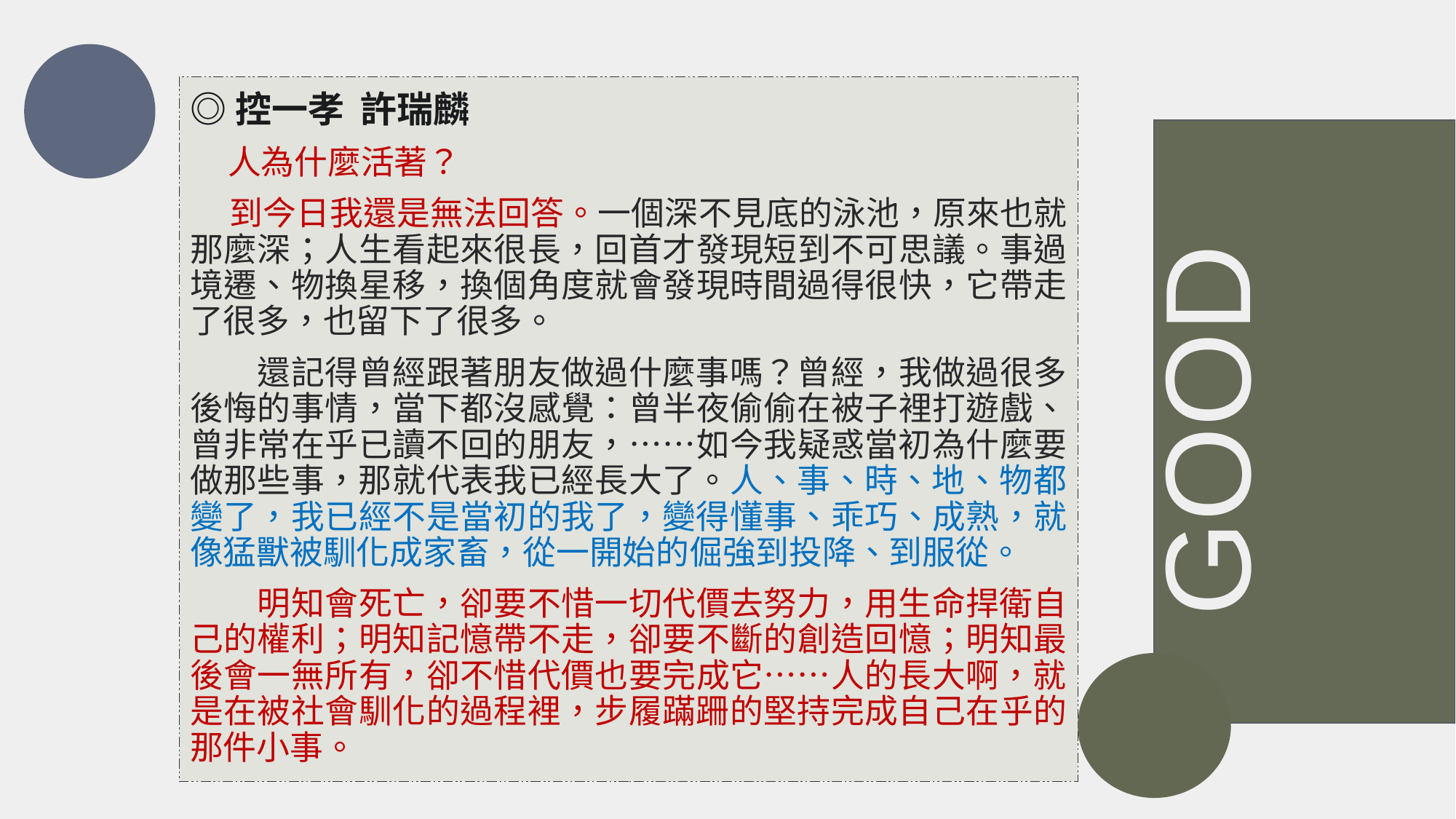

◎控一孝  許瑞麟
    人為什麼活著？
    到今日我還是無法回答。一個深不見底的泳池，原來也就那麼深；人生看起來很長，回首才發現短到不可思議。事過境遷、物換星移，換個角度就會發現時間過得很快，它帶走了很多，也留下了很多。
　　還記得曾經跟著朋友做過什麼事嗎？曾經，我做過很多後悔的事情，當下都沒感覺：曾半夜偷偷在被子裡打遊戲、曾非常在乎已讀不回的朋友，……如今我疑惑當初為什麼要做那些事，那就代表我已經長大了。人、事、時、地、物都變了，我已經不是當初的我了，變得懂事、乖巧、成熟，就像猛獸被馴化成家畜，從一開始的倔強到投降、到服從。
　　明知會死亡，卻要不惜一切代價去努力，用生命捍衛自己的權利；明知記憶帶不走，卻要不斷的創造回憶；明知最後會一無所有，卻不惜代價也要完成它……人的長大啊，就是在被社會馴化的過程裡，步履蹣跚的堅持完成自己在乎的那件小事。
# GOOD